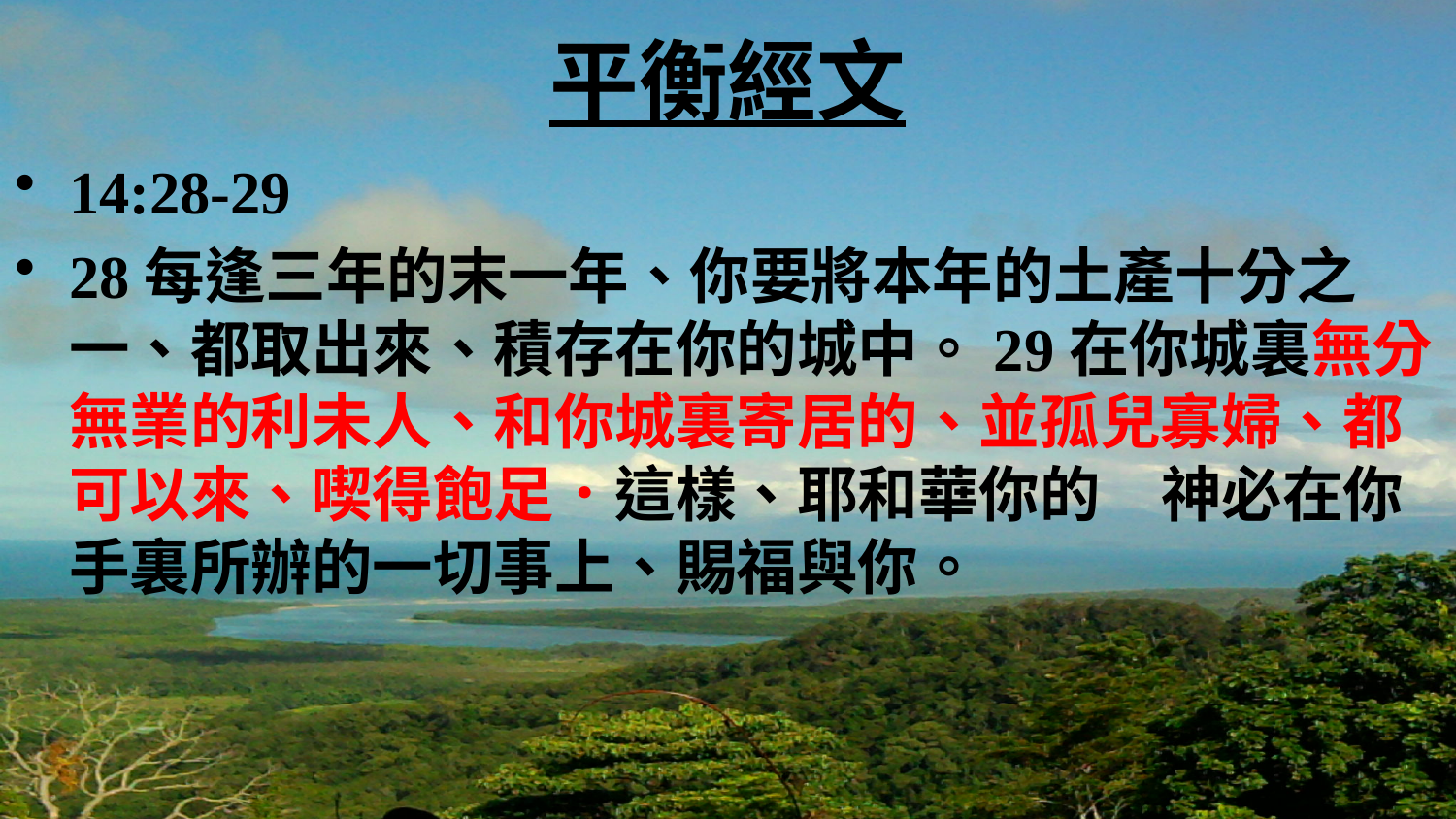

# 平衡經文
14:28-29
28每逢三年的末一年、你要將本年的土產十分之一、都取出來、積存在你的城中。29在你城裏無分無業的利未人、和你城裏寄居的、並孤兒寡婦、都可以來、喫得飽足．這樣、耶和華你的　神必在你手裏所辦的一切事上、賜福與你。